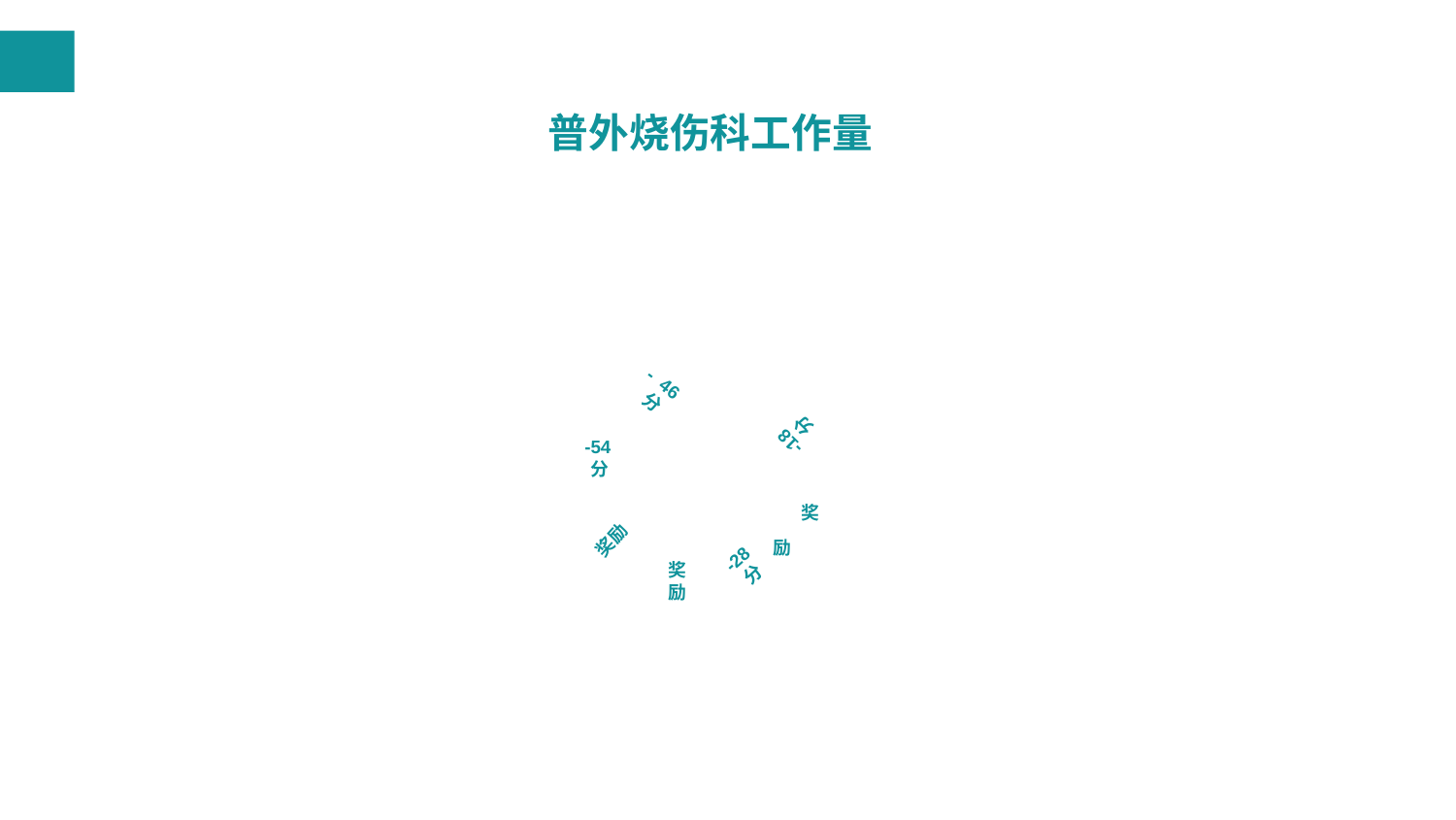

普外烧伤科工作量

核心制度

护士行为规范

健康教育落实

操作技能考试

病人对护士服务
满意度

业务理论考试

护理文书书写

分级护理落实
-  46分
-18分
-54分
  奖励
奖励
-28分
奖励